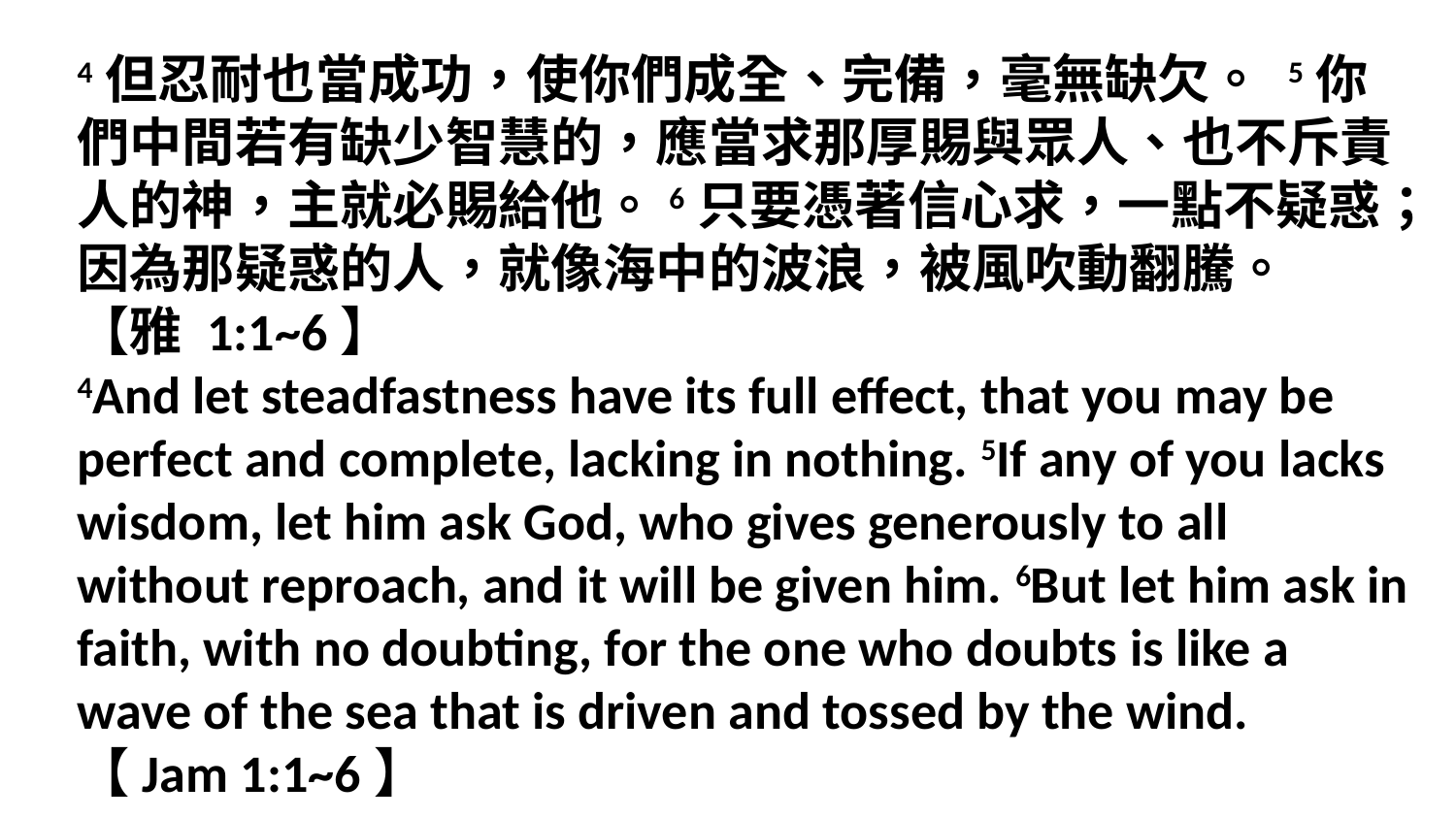

4但忍耐也當成功，使你們成全、完備，毫無缺欠。 5你們中間若有缺少智慧的，應當求那厚賜與眾人、也不斥責人的神，主就必賜給他。6只要憑著信心求，一點不疑惑；因為那疑惑的人，就像海中的波浪，被風吹動翻騰。
【雅 1:1~6】
4And let steadfastness have its full effect, that you may be perfect and complete, lacking in nothing. 5If any of you lacks wisdom, let him ask God, who gives generously to all without reproach, and it will be given him. 6But let him ask in faith, with no doubting, for the one who doubts is like a wave of the sea that is driven and tossed by the wind.
【Jam 1:1~6】